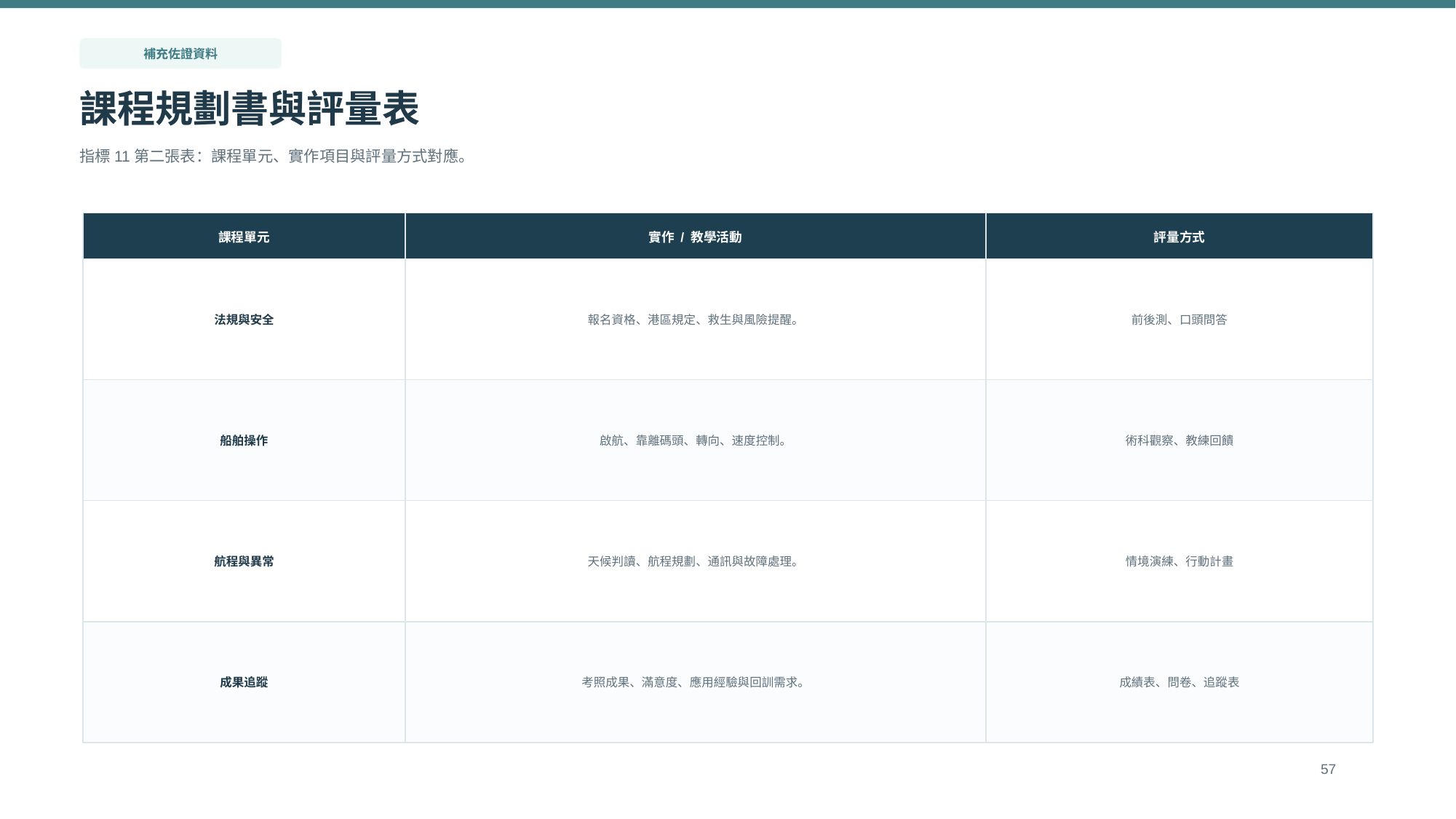

補充佐證資料
課程規劃書與評量表
指標11第二張表：課程單元、實作項目與評量方式對應。
課程單元
實作 / 教學活動
評量方式
法規與安全
報名資格、港區規定、救生與風險提醒。
前後測、口頭問答
船舶操作
啟航、靠離碼頭、轉向、速度控制。
術科觀察、教練回饋
航程與異常
天候判讀、航程規劃、通訊與故障處理。
情境演練、行動計畫
成果追蹤
考照成果、滿意度、應用經驗與回訓需求。
成績表、問卷、追蹤表
57